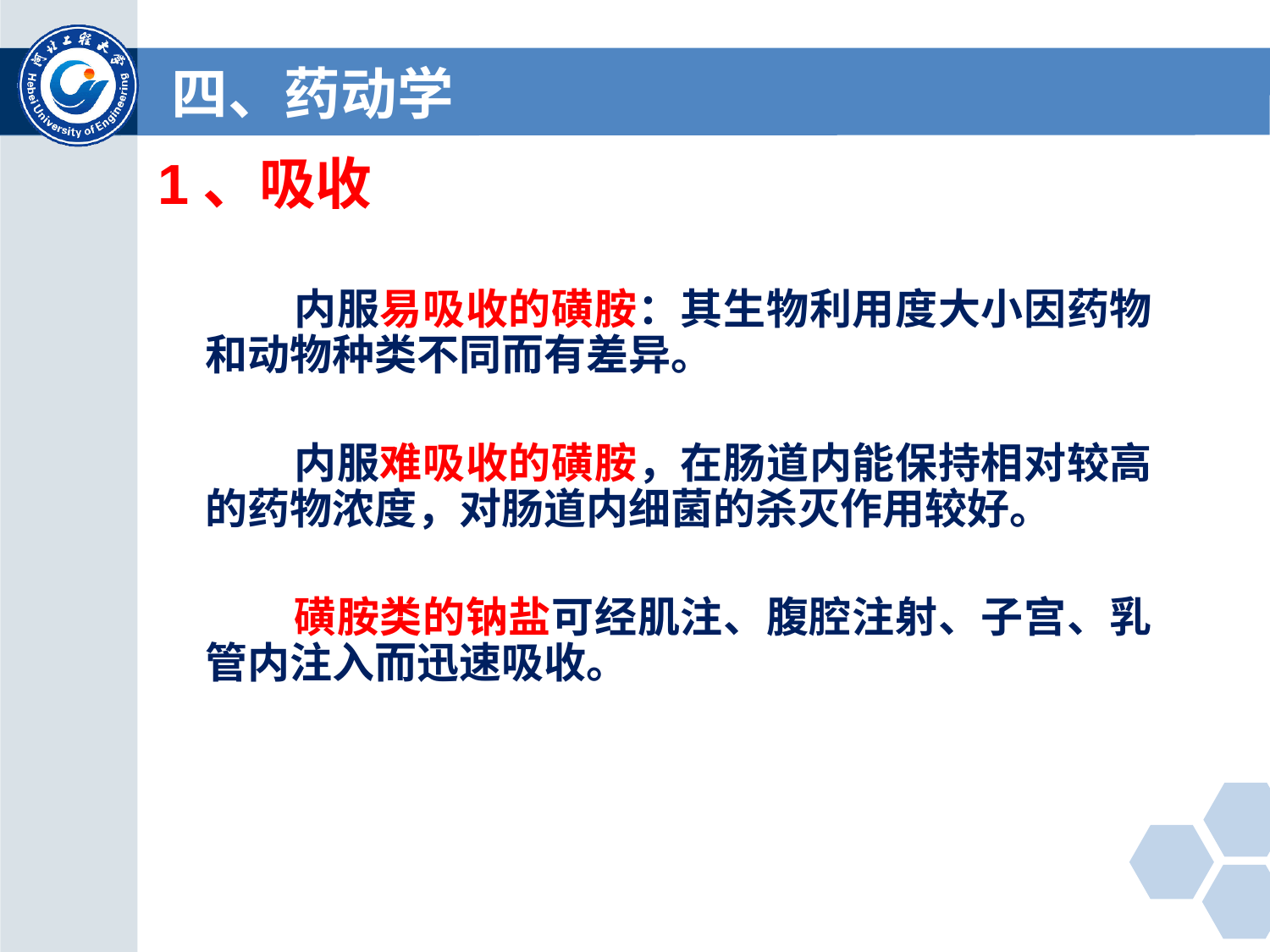

# 四、药动学
1、吸收

   内服易吸收的磺胺：其生物利用度大小因药物和动物种类不同而有差异。

   内服难吸收的磺胺，在肠道内能保持相对较高的药物浓度，对肠道内细菌的杀灭作用较好。

   磺胺类的钠盐可经肌注、腹腔注射、子宫、乳管内注入而迅速吸收。